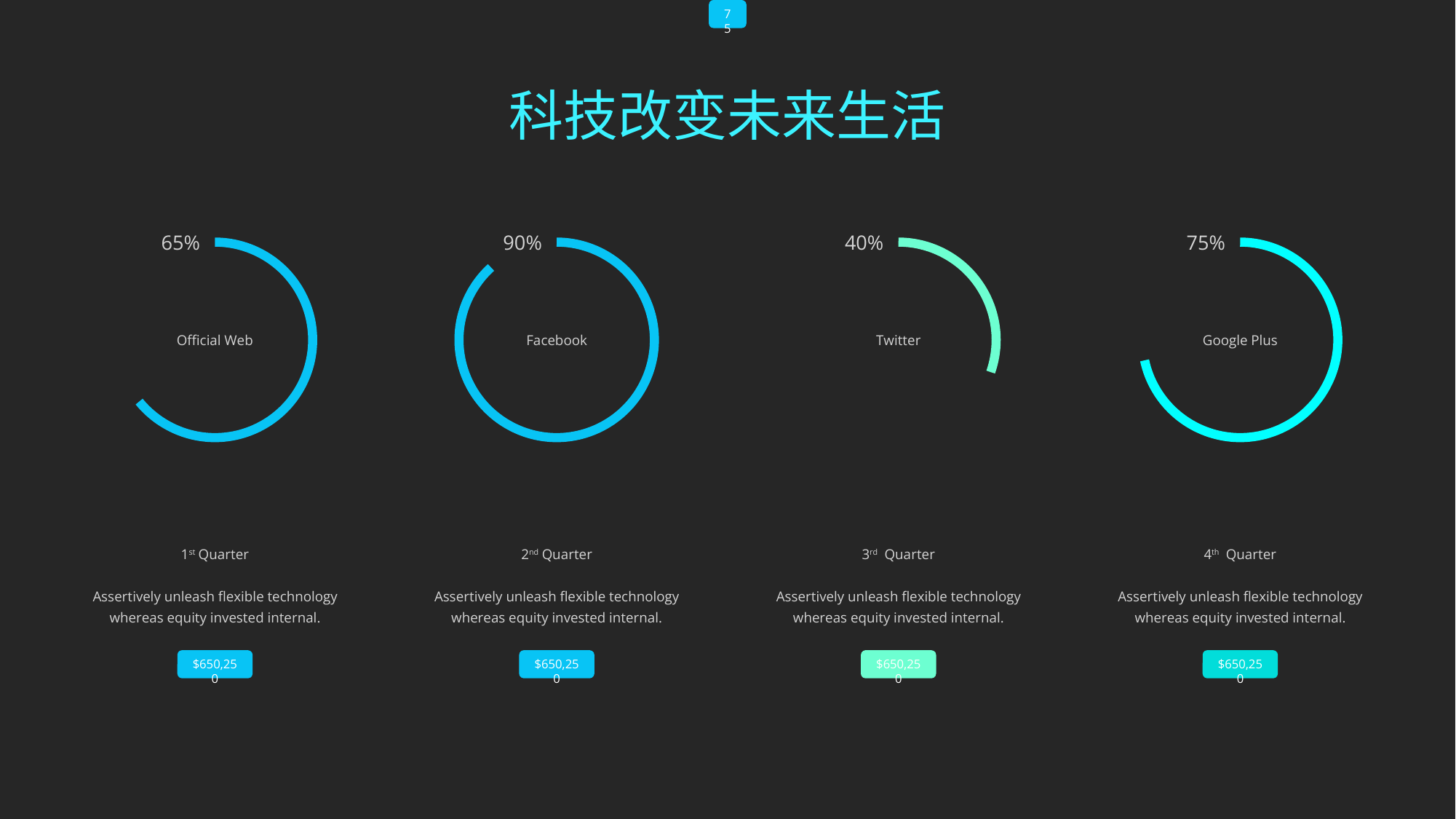

75
科技改变未来生活
65%
90%
40%
75%

Official Web
Facebook
Twitter
Google Plus
1st Quarter

Assertively unleash flexible technology whereas equity invested internal.
2nd Quarter

Assertively unleash flexible technology whereas equity invested internal.
3rd  Quarter

Assertively unleash flexible technology whereas equity invested internal.
4th  Quarter

Assertively unleash flexible technology whereas equity invested internal.
$650,250
$650,250
$650,250
$650,250